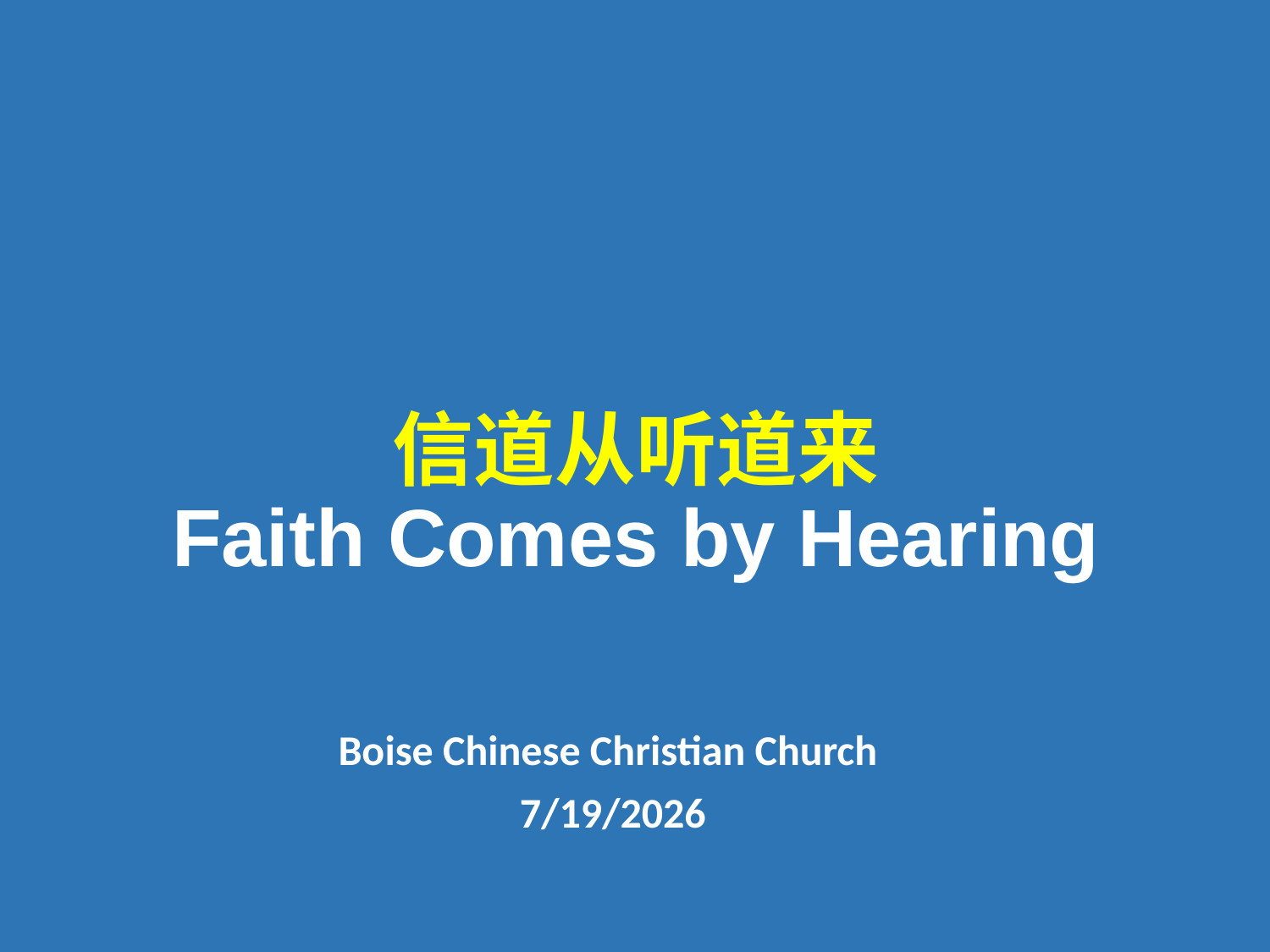

# 信道从听道来 Faith Comes by Hearing
Boise Chinese Christian Church
7/19/2026